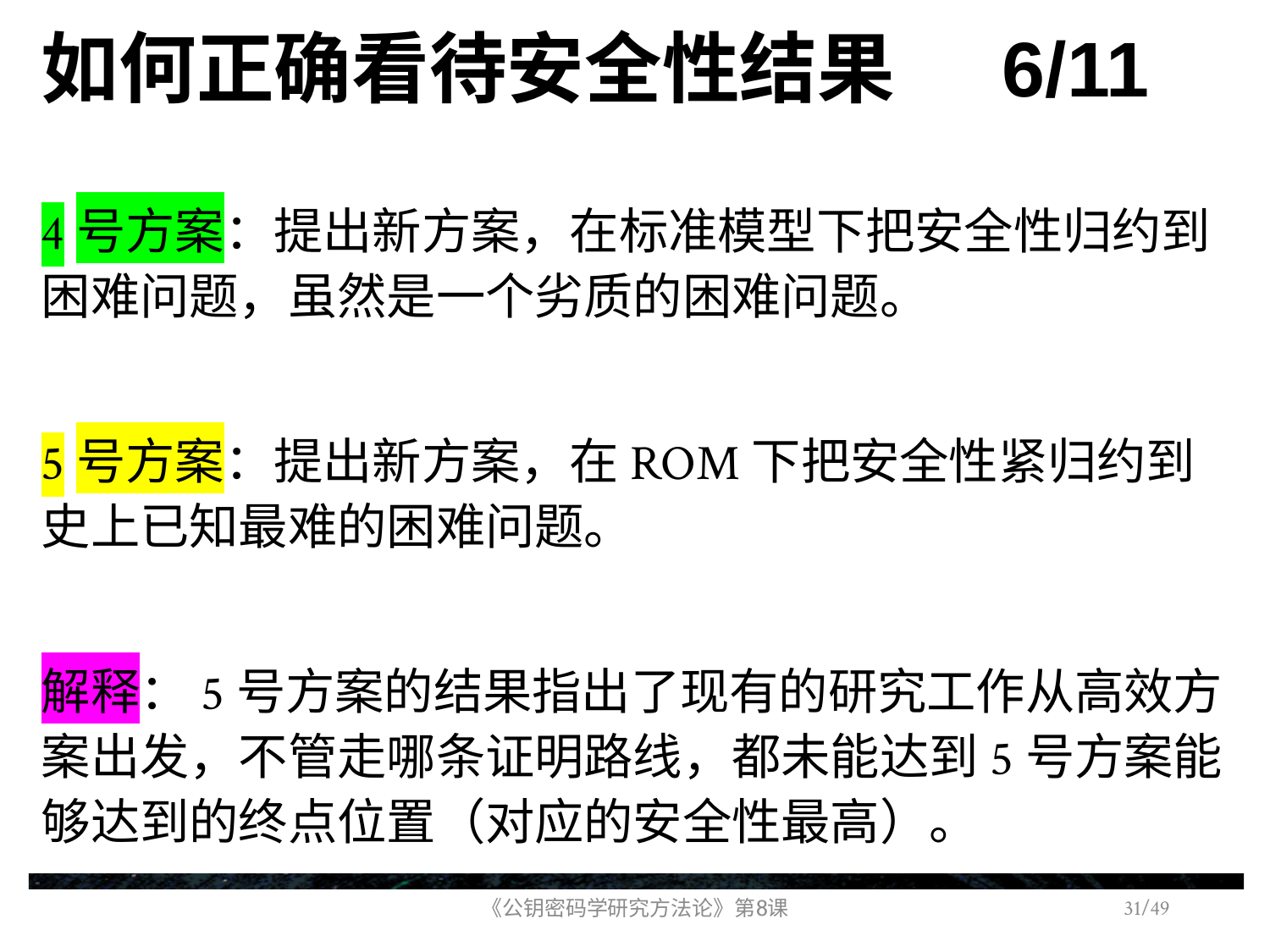

# 如何正确看待安全性结果     6/11
4号方案：提出新方案，在标准模型下把安全性归约到困难问题，虽然是一个劣质的困难问题。

5号方案：提出新方案，在ROM下把安全性紧归约到史上已知最难的困难问题。

解释：5号方案的结果指出了现有的研究工作从高效方案出发，不管走哪条证明路线，都未能达到5号方案能够达到的终点位置（对应的安全性最高）。
《公钥密码学研究方法论》第8课
31/49